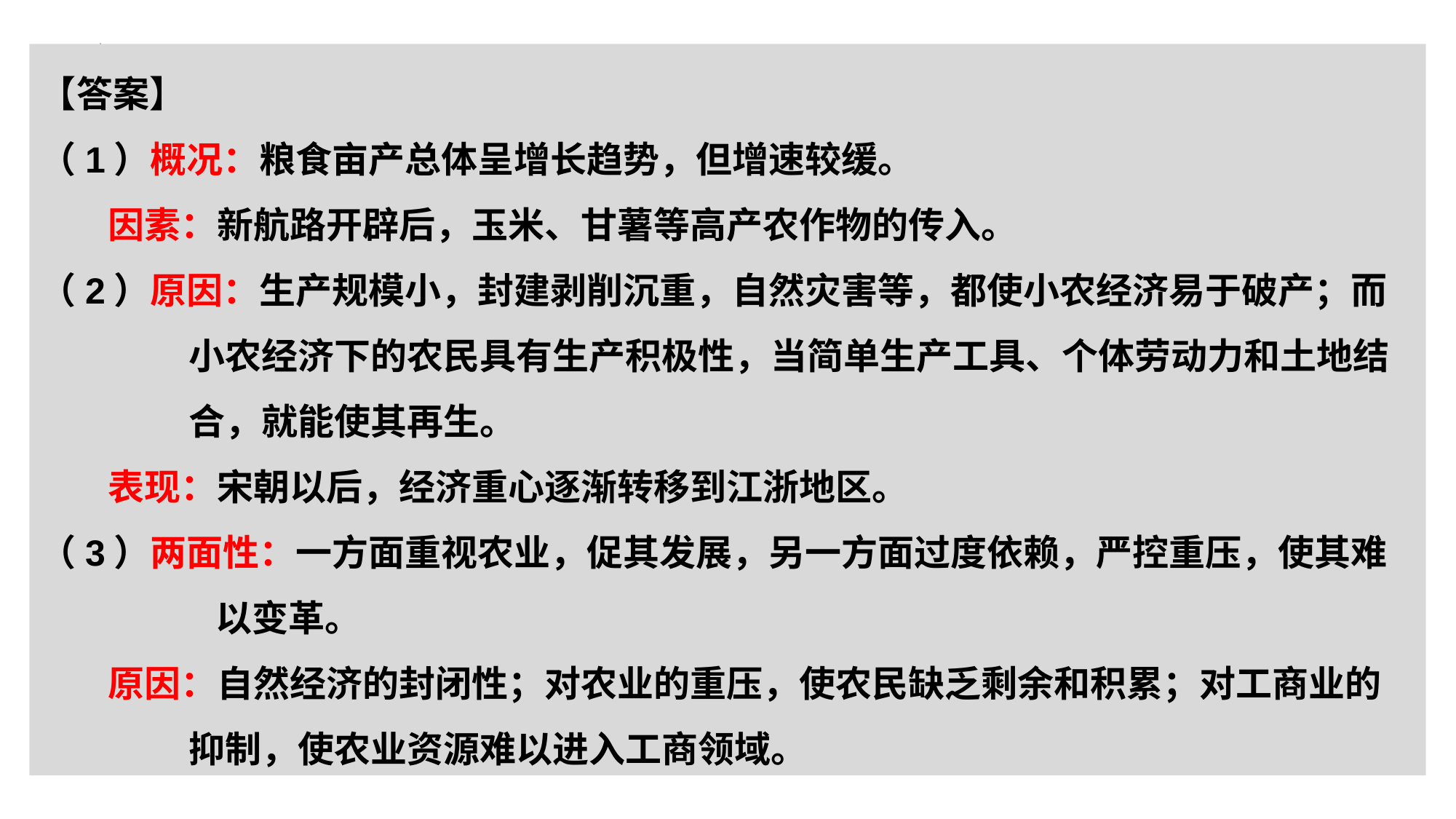

【答案】
（1）概况：粮食亩产总体呈增长趋势，但增速较缓。
因素：新航路开辟后，玉米、甘薯等高产农作物的传入。
（2）原因：生产规模小，封建剥削沉重，自然灾害等，都使小农经济易于破产；而小农经济下的农民具有生产积极性，当简单生产工具、个体劳动力和土地结合，就能使其再生。
表现：宋朝以后，经济重心逐渐转移到江浙地区。
（3）两面性：一方面重视农业，促其发展，另一方面过度依赖，严控重压，使其难以变革。
原因：自然经济的封闭性；对农业的重压，使农民缺乏剩余和积累；对工商业的抑制，使农业资源难以进入工商领域。